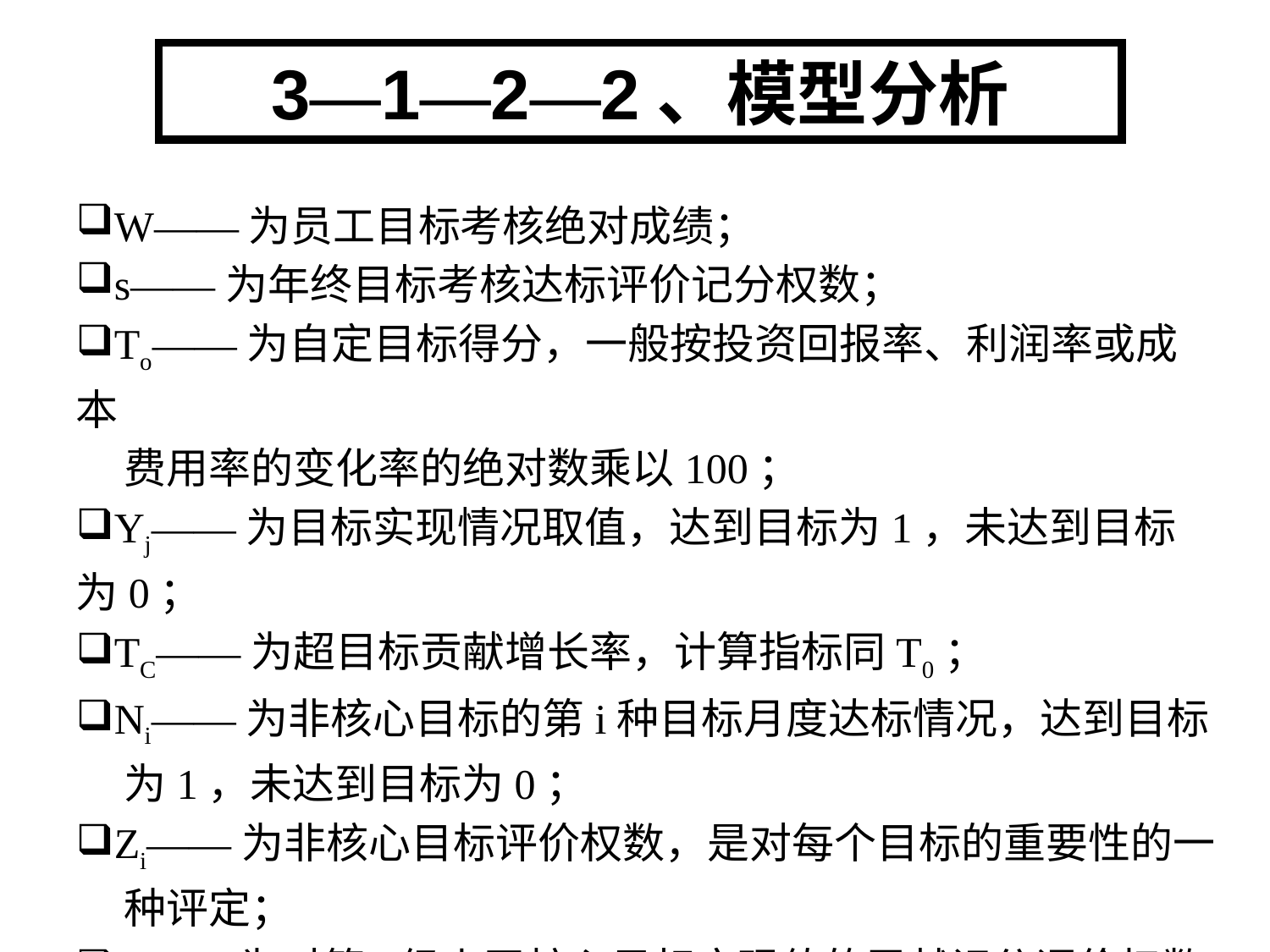

3—1—2—2、模型分析
W——为员工目标考核绝对成绩；
s——为年终目标考核达标评价记分权数；
To——为自定目标得分，一般按投资回报率、利润率或成本
    费用率的变化率的绝对数乘以100；
Yj——为目标实现情况取值，达到目标为1，未达到目标为0；
TC——为超目标贡献增长率，计算指标同T0；
Ni——为非核心目标的第i种目标月度达标情况，达到目标
    为1，未达到目标为0；
Zi——为非核心目标评价权数，是对每个目标的重要性的一
    种评定；
qr——为对第r级上司核心目标实现值的贡献记分评价权数；
Tfr ——为对第r级上司核心目标的实现值。